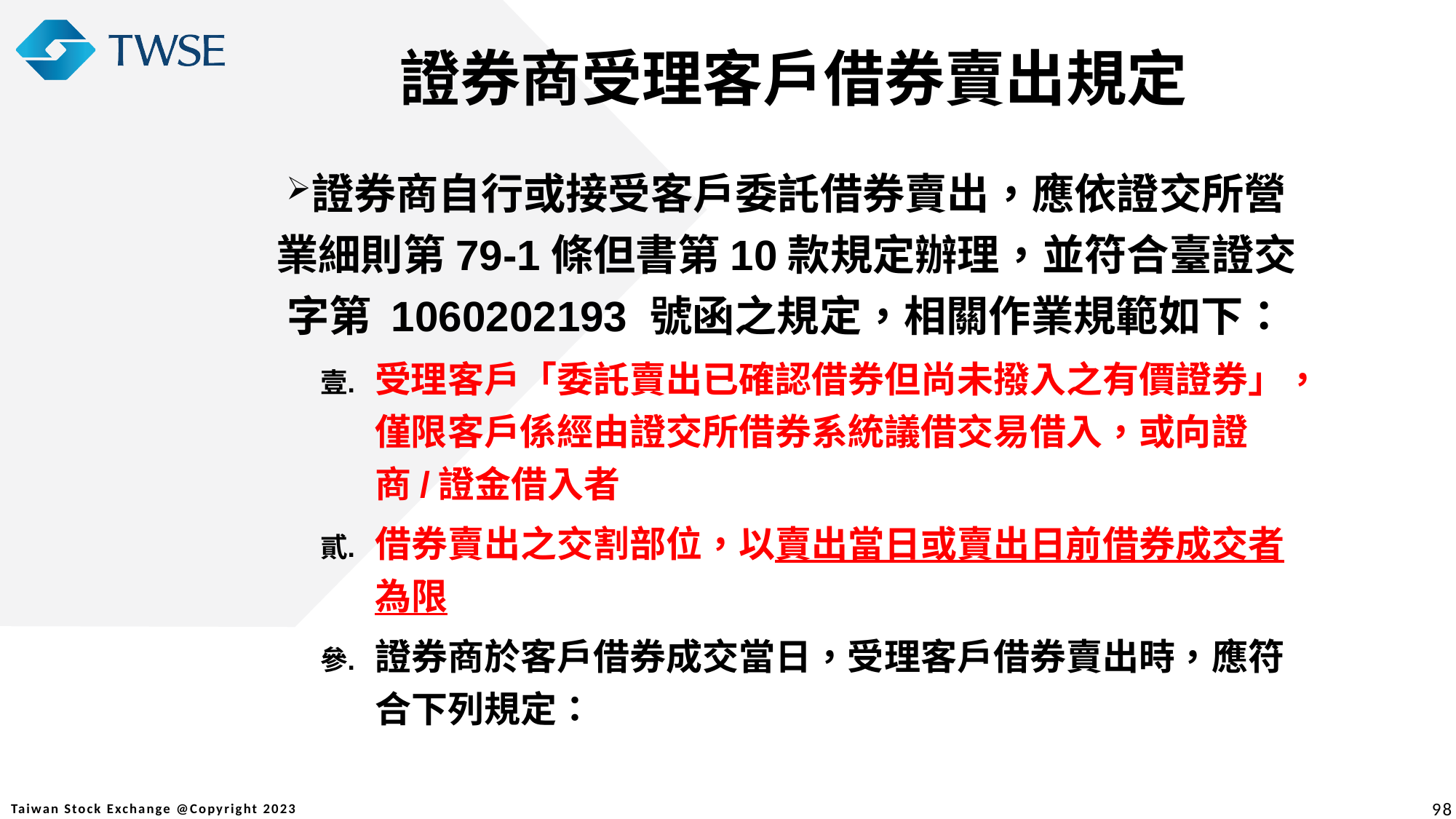

證券商受理客戶借券賣出規定
證券商自行或接受客戶委託借券賣出，應依證交所營業細則第79-1條但書第10款規定辦理，並符合臺證交字第 1060202193 號函之規定，相關作業規範如下：
受理客戶「委託賣出已確認借券但尚未撥入之有價證券」，僅限客戶係經由證交所借券系統議借交易借入，或向證商/證金借入者
借券賣出之交割部位，以賣出當日或賣出日前借券成交者為限
證券商於客戶借券成交當日，受理客戶借券賣出時，應符合下列規定：

98